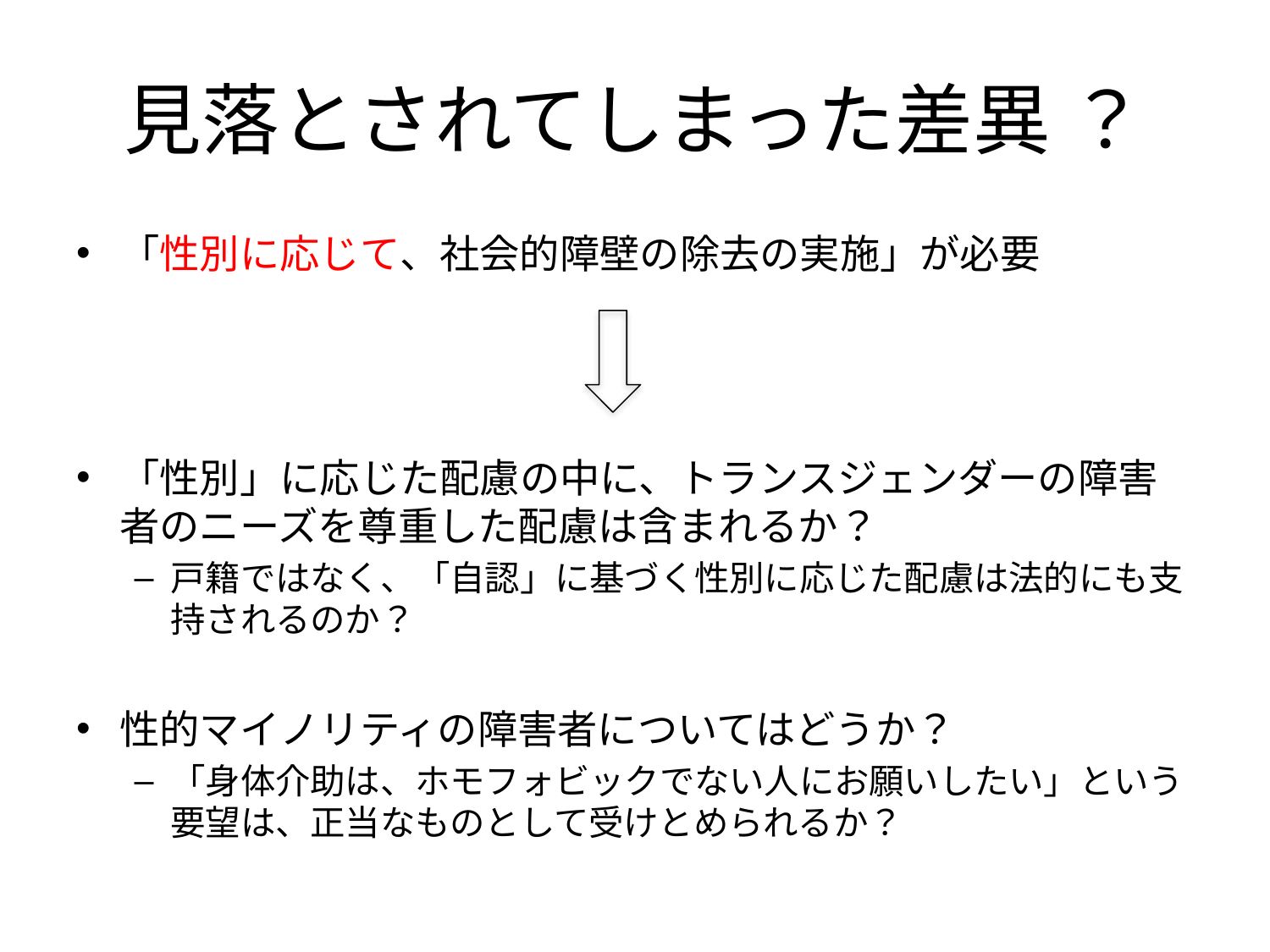

# 見落とされてしまった差異 ？
「性別に応じて、社会的障壁の除去の実施」が必要

「性別」に応じた配慮の中に、トランスジェンダーの障害者のニーズを尊重した配慮は含まれるか？
戸籍ではなく、「自認」に基づく性別に応じた配慮は法的にも支持されるのか？

性的マイノリティの障害者についてはどうか？
「身体介助は、ホモフォビックでない人にお願いしたい」という要望は、正当なものとして受けとめられるか？